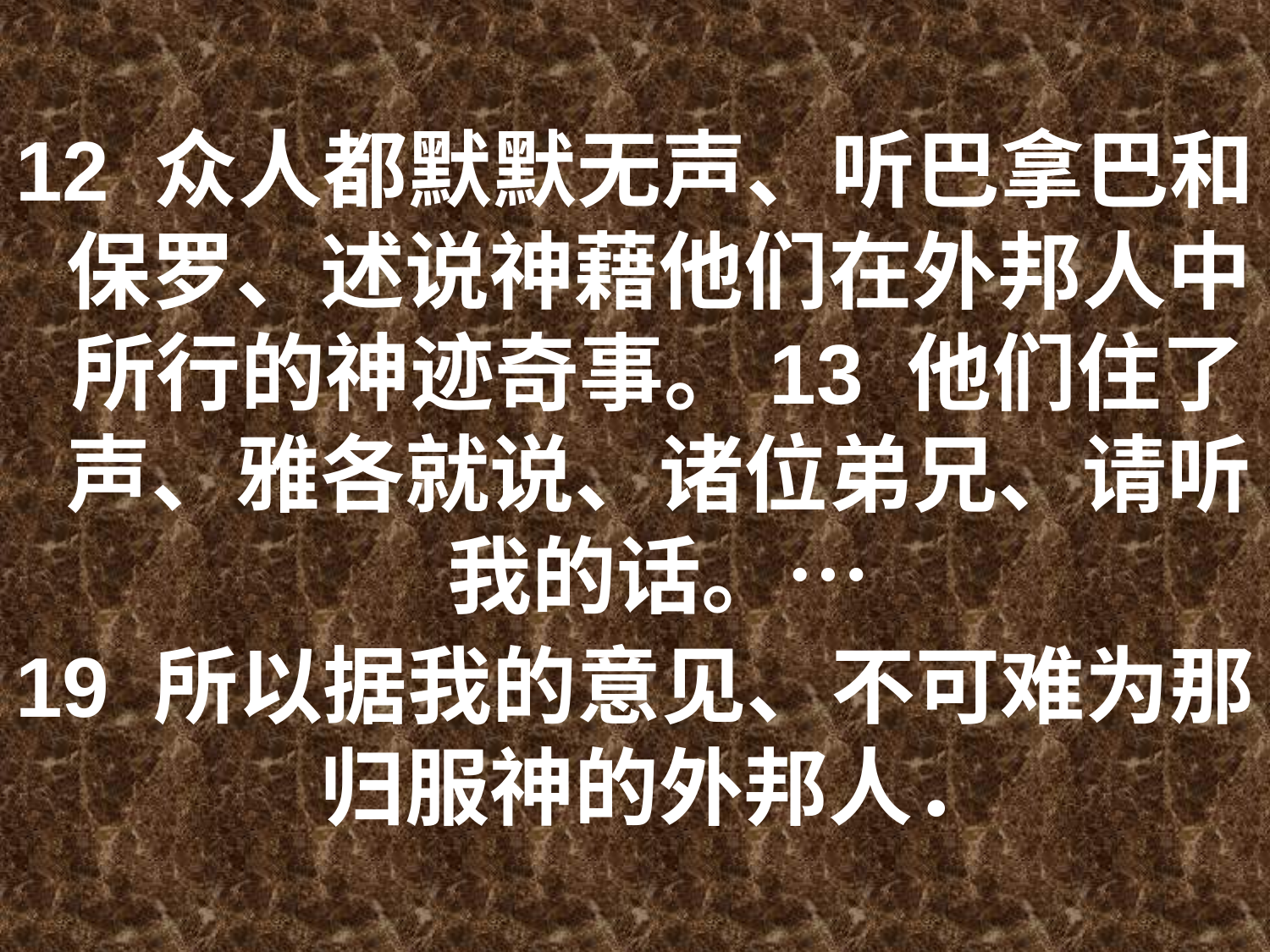

12 众人都默默无声、听巴拿巴和保罗、述说神藉他们在外邦人中所行的神迹奇事。13 他们住了声、雅各就说、诸位弟兄、请听我的话。…
19 所以据我的意见、不可难为那归服神的外邦人．